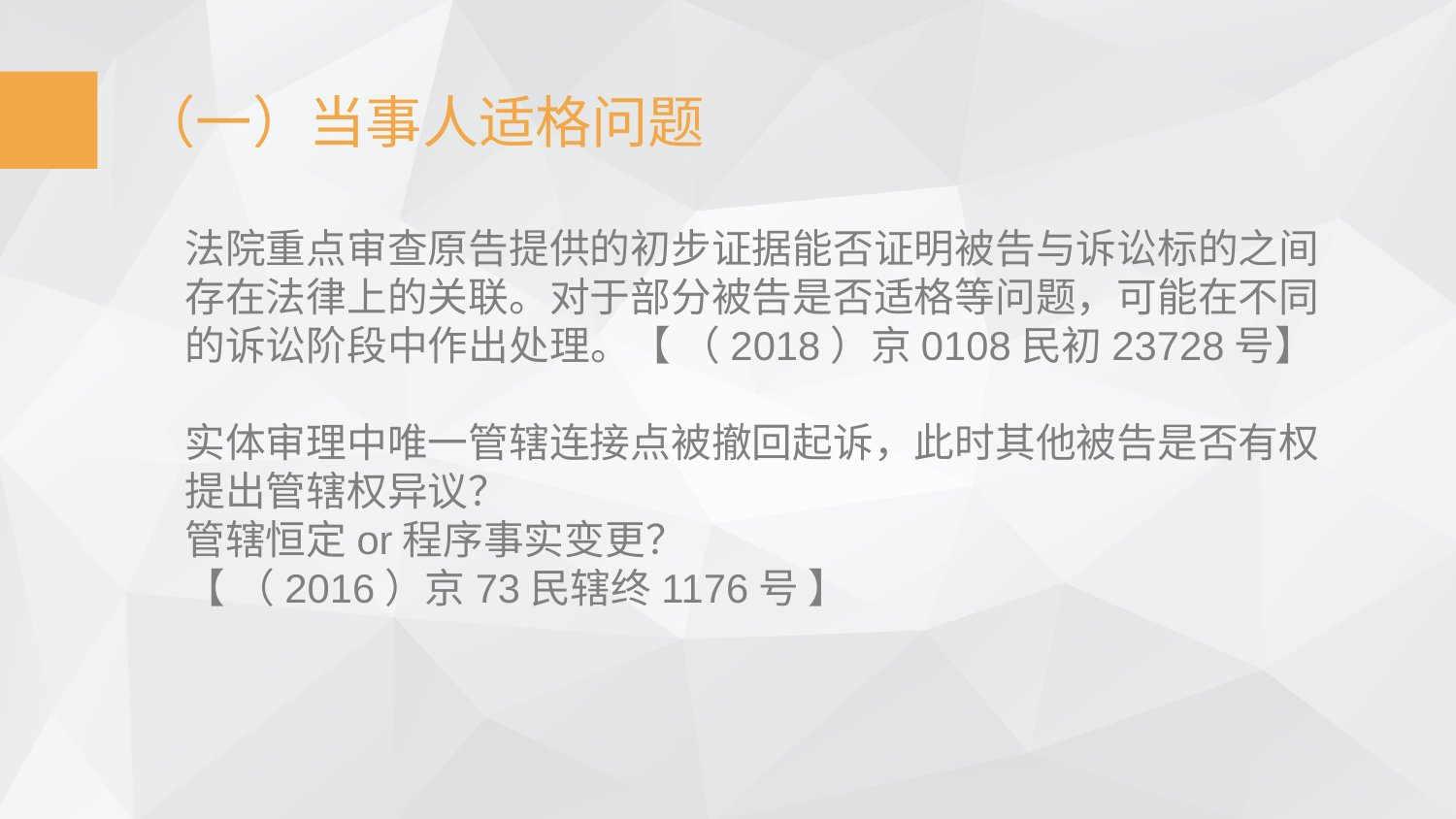

（一）当事人适格问题
法院重点审查原告提供的初步证据能否证明被告与诉讼标的之间存在法律上的关联。对于部分被告是否适格等问题，可能在不同的诉讼阶段中作出处理。【 （2018）京0108民初23728号】

实体审理中唯一管辖连接点被撤回起诉，此时其他被告是否有权提出管辖权异议？
管辖恒定or程序事实变更？
【 （2016）京73民辖终1176号 】